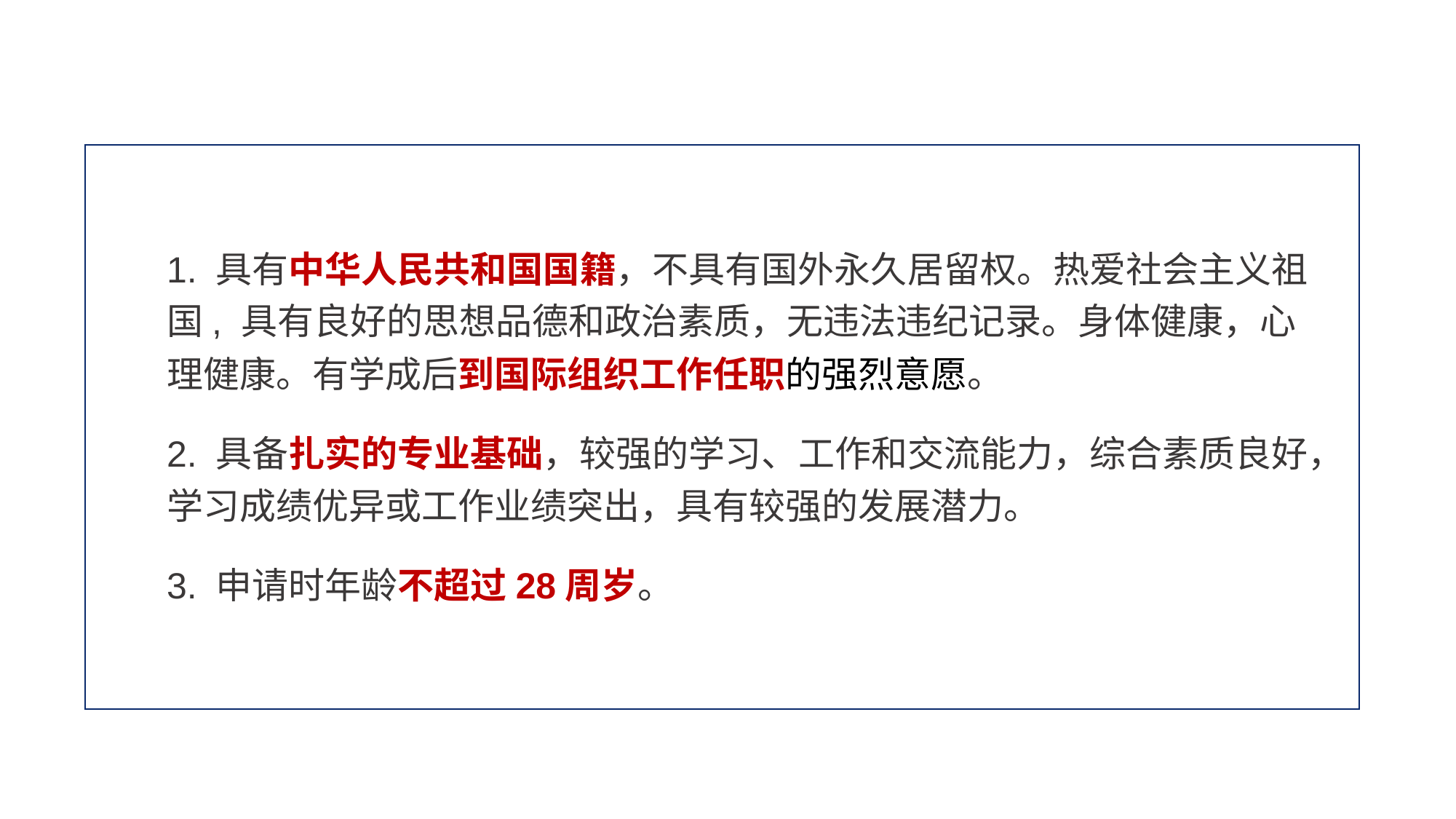

1. 具有中华人民共和国国籍，不具有国外永久居留权。热爱社会主义祖国, 具有良好的思想品德和政治素质，无违法违纪记录。身体健康，心理健康。有学成后到国际组织工作任职的强烈意愿。
2. 具备扎实的专业基础，较强的学习、工作和交流能力，综合素质良好，学习成绩优异或工作业绩突出，具有较强的发展潜力。
3. 申请时年龄不超过28周岁。